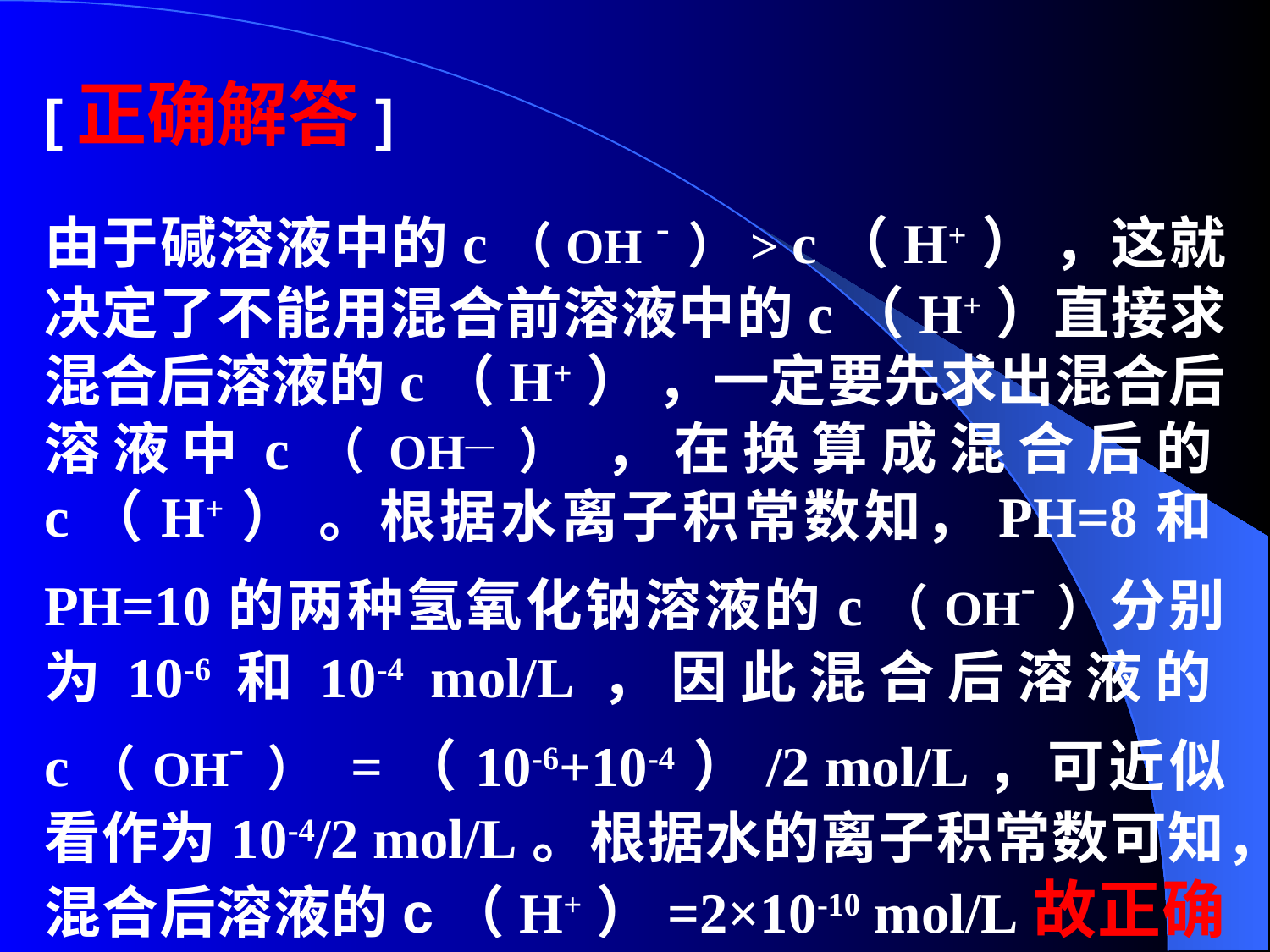

[正确解答]
由于碱溶液中的c（OH -）> c（H+） ，这就决定了不能用混合前溶液中的c（H+）直接求混合后溶液的c（H+） ，一定要先求出混合后溶液中c（OH—） ，在换算成混合后的c（H+） 。根据水离子积常数知，PH=8和PH=10的两种氢氧化钠溶液的c（OH-）分别为10-6和10-4 mol/L，因此混合后溶液的c（OH-） =（10-6+10-4）/2 mol/L，可近似看作为10-4/2 mol/L。根据水的离子积常数可知，混合后溶液的c（H+）=2×10-10 mol/L故正确答案选（ D ）2×10-10 。

42